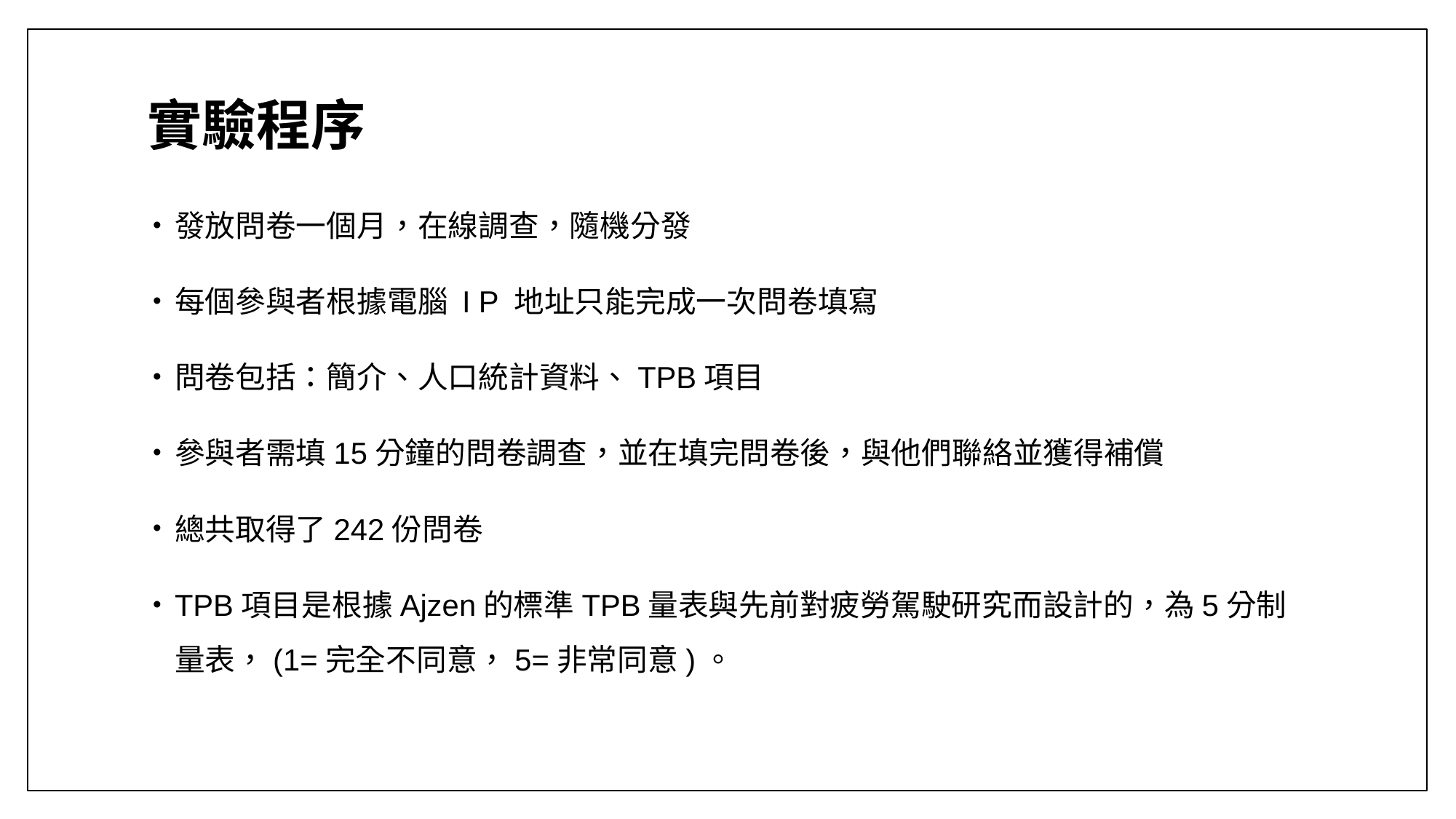

# 實驗程序
發放問卷一個月，在線調查，隨機分發
每個參與者根據電腦 I P 地址只能完成一次問卷填寫
問卷包括：簡介、人口統計資料、TPB項目
參與者需填15分鐘的問卷調查，並在填完問卷後，與他們聯絡並獲得補償
總共取得了242份問卷
TPB項目是根據Ajzen的標準TPB量表與先前對疲勞駕駛研究而設計的，為5分制量表，(1=完全不同意，5=非常同意)。